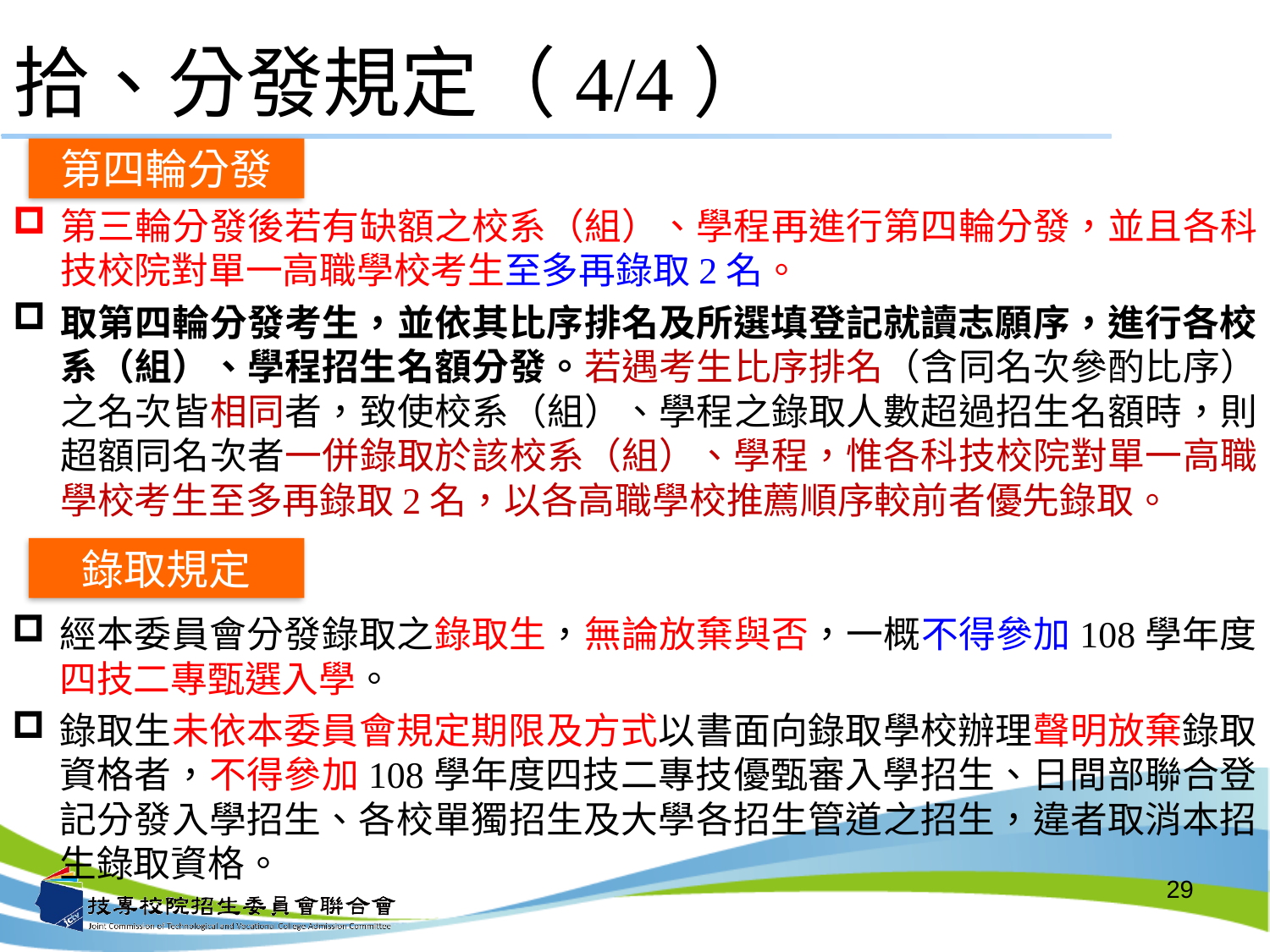

# 拾、分發規定（4/4）
第四輪分發
第三輪分發後若有缺額之校系（組）、學程再進行第四輪分發，並且各科技校院對單一高職學校考生至多再錄取2名。
取第四輪分發考生，並依其比序排名及所選填登記就讀志願序，進行各校系（組）、學程招生名額分發。若遇考生比序排名（含同名次參酌比序）之名次皆相同者，致使校系（組）、學程之錄取人數超過招生名額時，則超額同名次者一併錄取於該校系（組）、學程，惟各科技校院對單一高職學校考生至多再錄取2名，以各高職學校推薦順序較前者優先錄取。

錄取規定
經本委員會分發錄取之錄取生，無論放棄與否，一概不得參加108學年度四技二專甄選入學。
錄取生未依本委員會規定期限及方式以書面向錄取學校辦理聲明放棄錄取資格者，不得參加108學年度四技二專技優甄審入學招生、日間部聯合登記分發入學招生、各校單獨招生及大學各招生管道之招生，違者取消本招生錄取資格。
29